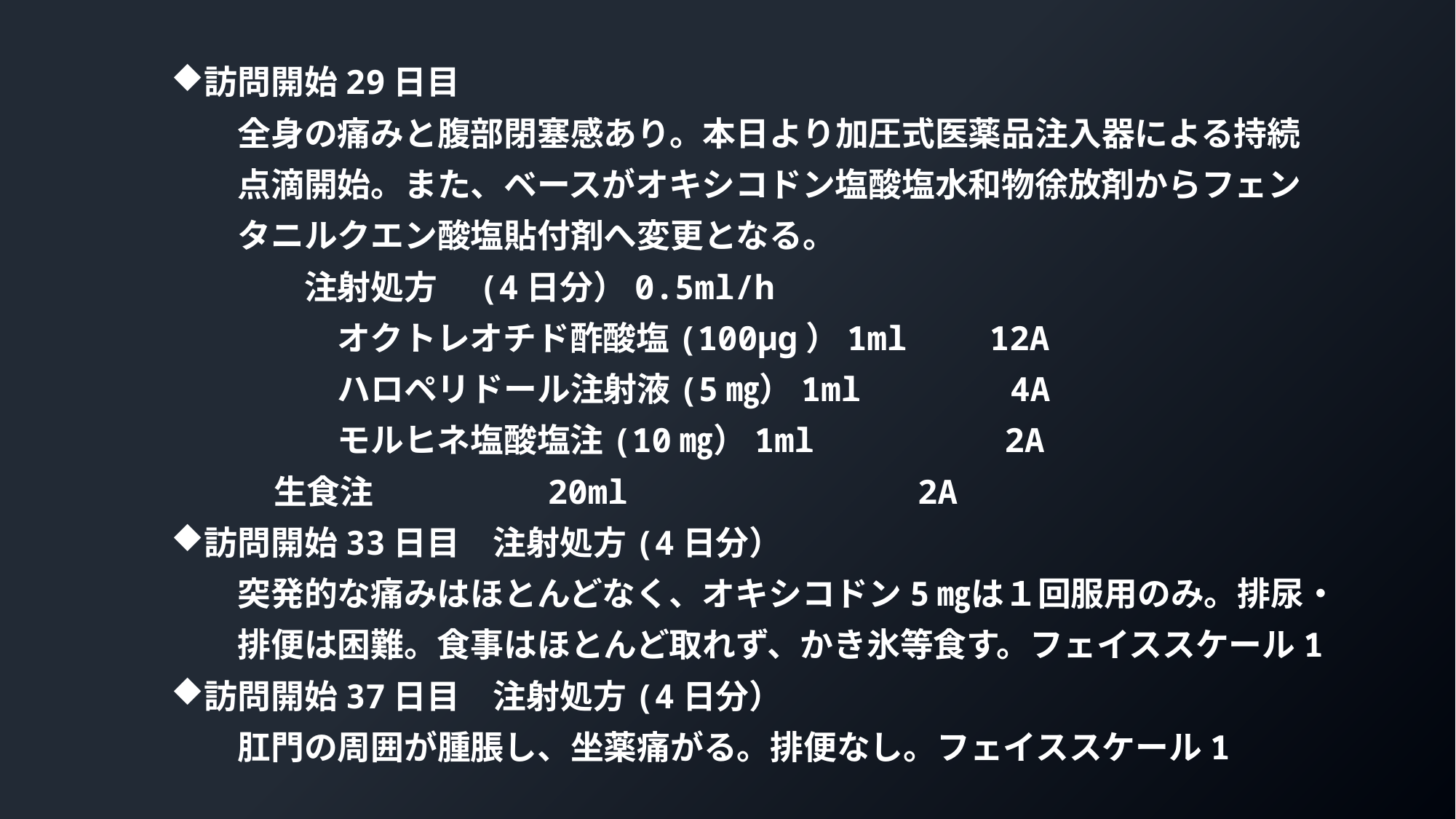

訪問開始29日目
　　全身の痛みと腹部閉塞感あり。本日より加圧式医薬品注入器による持続
　　点滴開始。また、ベースがオキシコドン塩酸塩水和物徐放剤からフェン
　　タニルクエン酸塩貼付剤へ変更となる。
　　　　注射処方　(4日分）0.5ml/h
　　　　　オクトレオチド酢酸塩(100μg）1ml　　12A
　　　　　ハロペリドール注射液(5㎎）1ml　　　　4A
　　　　　モルヒネ塩酸塩注(10㎎）1ml　　　　　 2A
        　生食注　　　　　20ml　　　　　　　　 2A
訪問開始33日目　注射処方(4日分）
　　突発的な痛みはほとんどなく、オキシコドン5㎎は１回服用のみ。排尿・
　　排便は困難。食事はほとんど取れず、かき氷等食す。フェイススケール1
訪問開始37日目　注射処方(4日分）
　　肛門の周囲が腫脹し、坐薬痛がる。排便なし。フェイススケール1

#